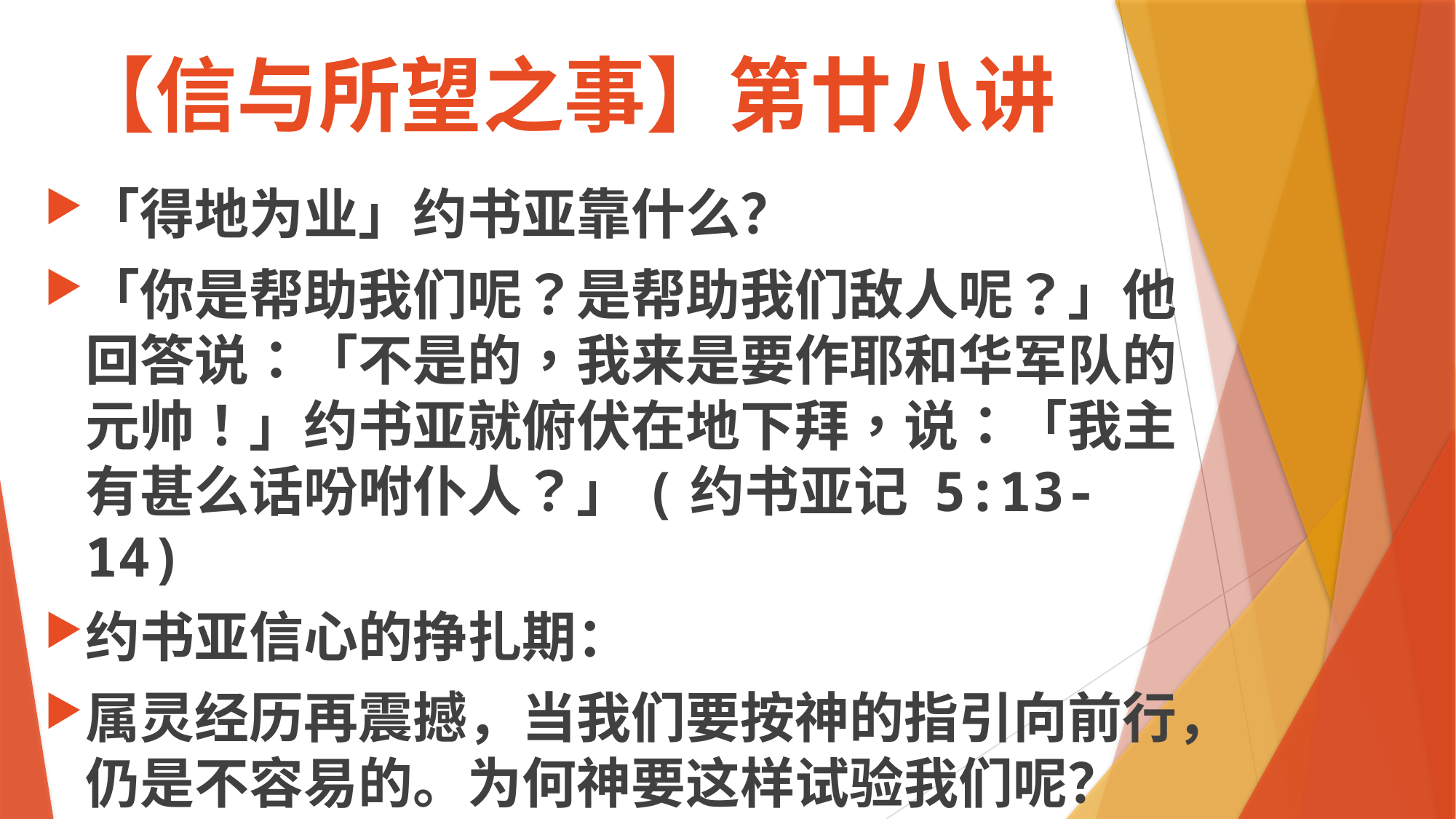

# 【信与所望之事】第廿八讲
「得地为业」约书亚靠什么？
「你是帮助我们呢？是帮助我们敌人呢？」他回答说：「不是的，我来是要作耶和华军队的元帅！」约书亚就俯伏在地下拜，说：「我主有甚么话吩咐仆人？」(约书亚记 5:13-14)
约书亚信心的挣扎期：
属灵经历再震撼，当我们要按神的指引向前行，仍是不容易的。为何神要这样试验我们呢？